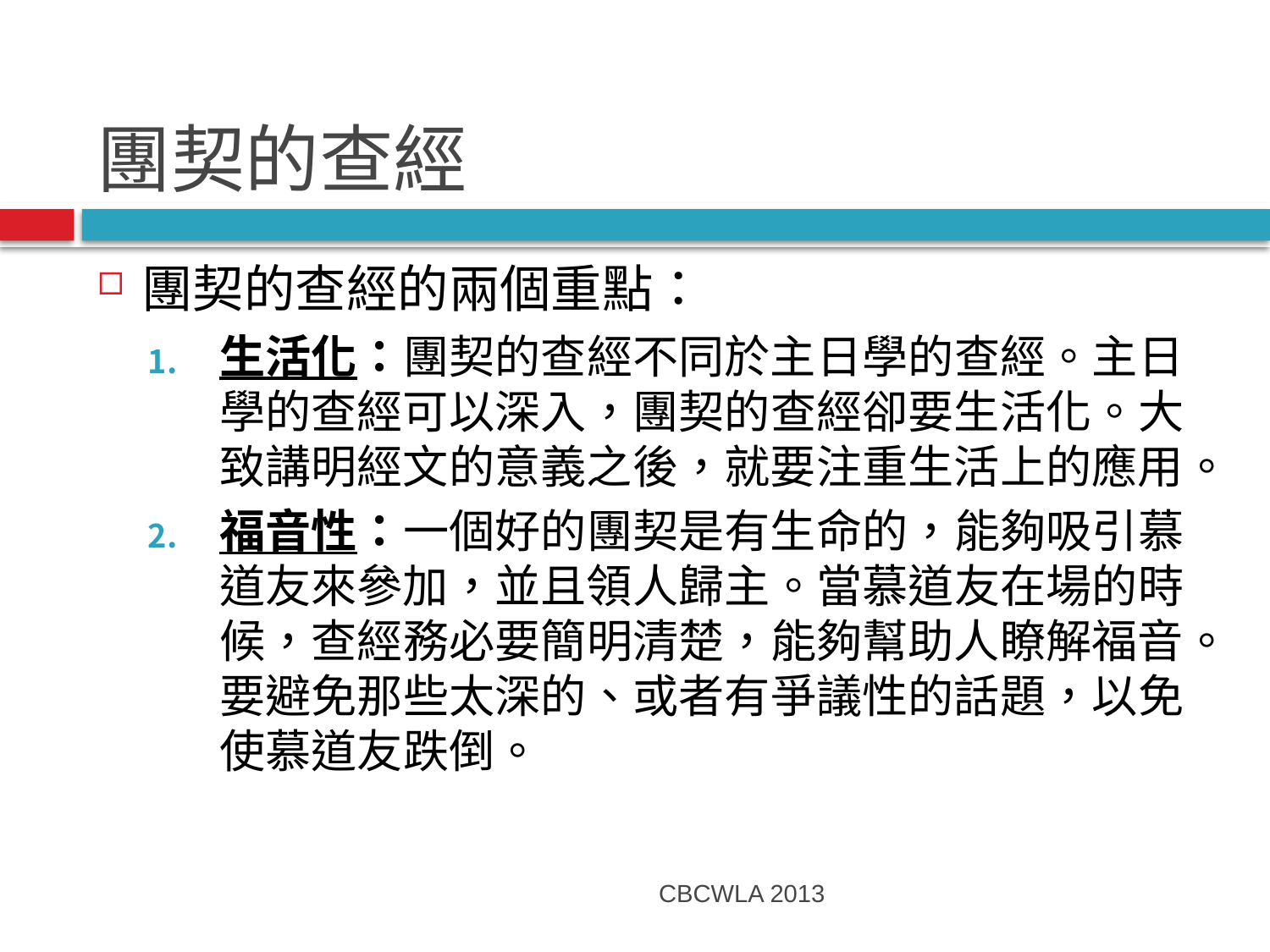

# 團契的查經
團契的查經的兩個重點：
生活化：團契的查經不同於主日學的查經。主日學的查經可以深入，團契的查經卻要生活化。大致講明經文的意義之後，就要注重生活上的應用。
福音性：一個好的團契是有生命的，能夠吸引慕道友來參加，並且領人歸主。當慕道友在場的時候，查經務必要簡明清楚，能夠幫助人瞭解福音。要避免那些太深的、或者有爭議性的話題，以免使慕道友跌倒。
CBCWLA 2013